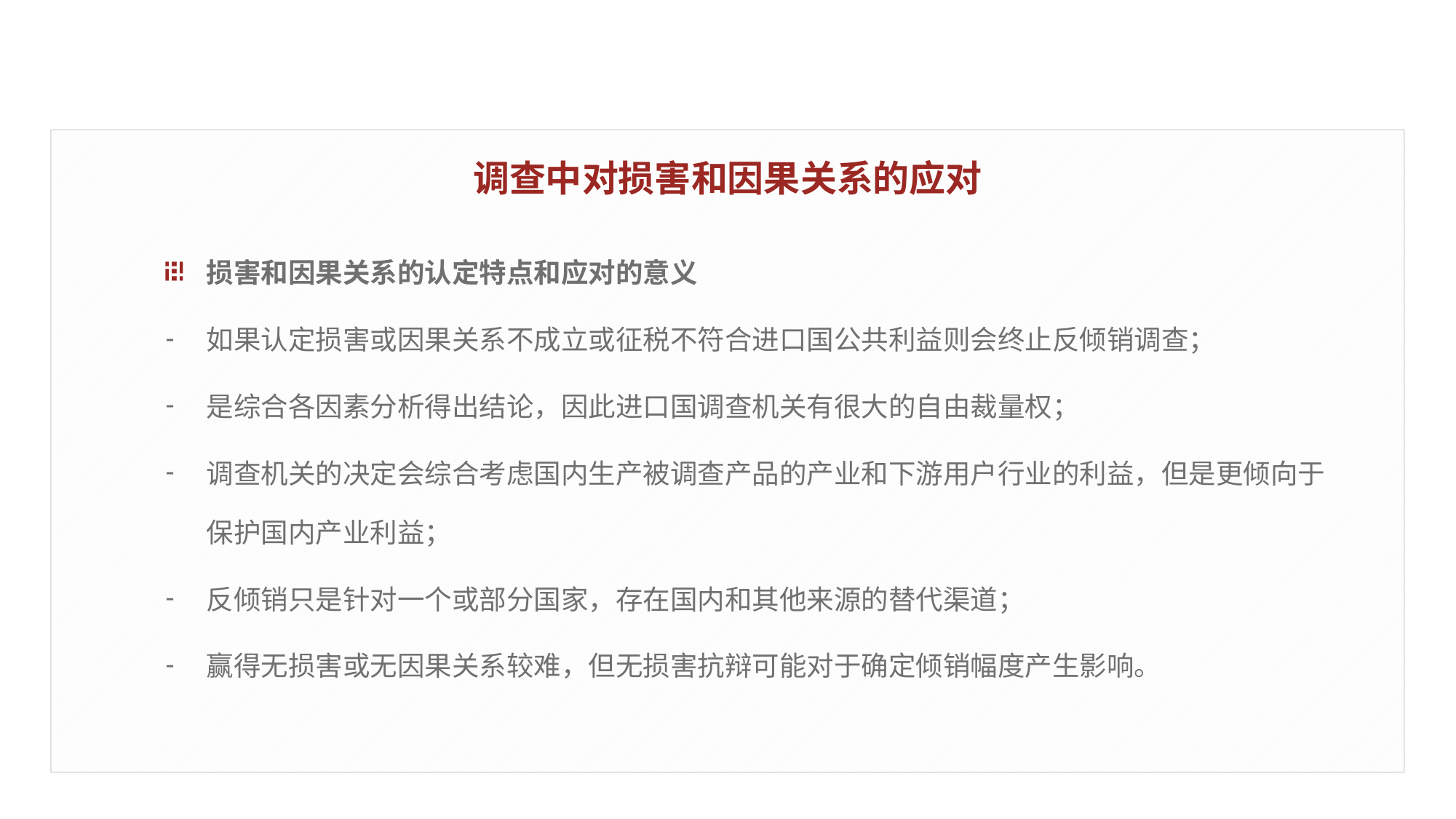

调查中对损害和因果关系的应对
损害和因果关系的认定特点和应对的意义
如果认定损害或因果关系不成立或征税不符合进口国公共利益则会终止反倾销调查；
是综合各因素分析得出结论，因此进口国调查机关有很大的自由裁量权；
调查机关的决定会综合考虑国内生产被调查产品的产业和下游用户行业的利益，但是更倾向于保护国内产业利益；
反倾销只是针对一个或部分国家，存在国内和其他来源的替代渠道；
赢得无损害或无因果关系较难，但无损害抗辩可能对于确定倾销幅度产生影响。